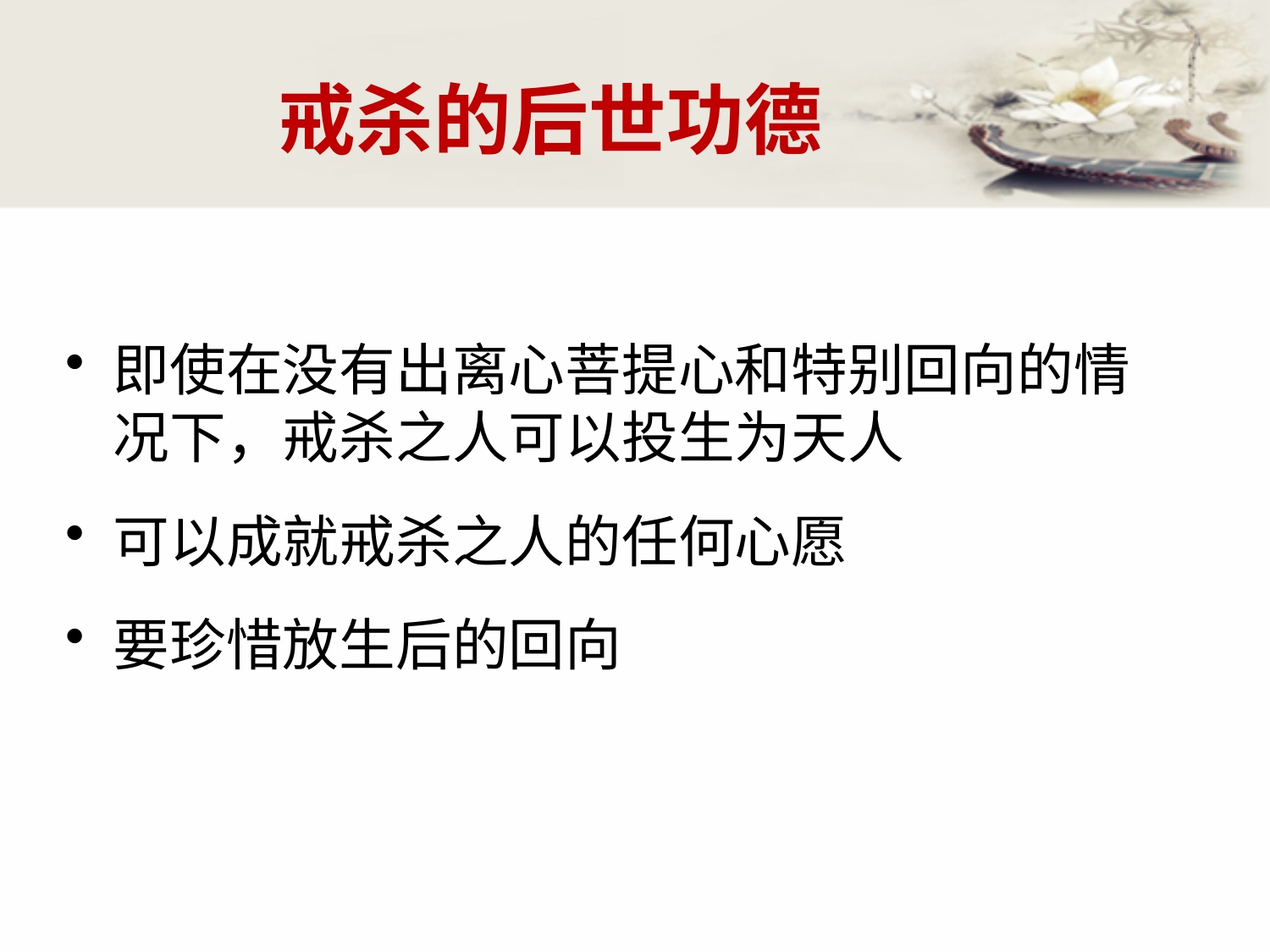

# 戒杀的后世功德
即使在没有出离心菩提心和特别回向的情况下，戒杀之人可以投生为天人

可以成就戒杀之人的任何心愿

要珍惜放生后的回向